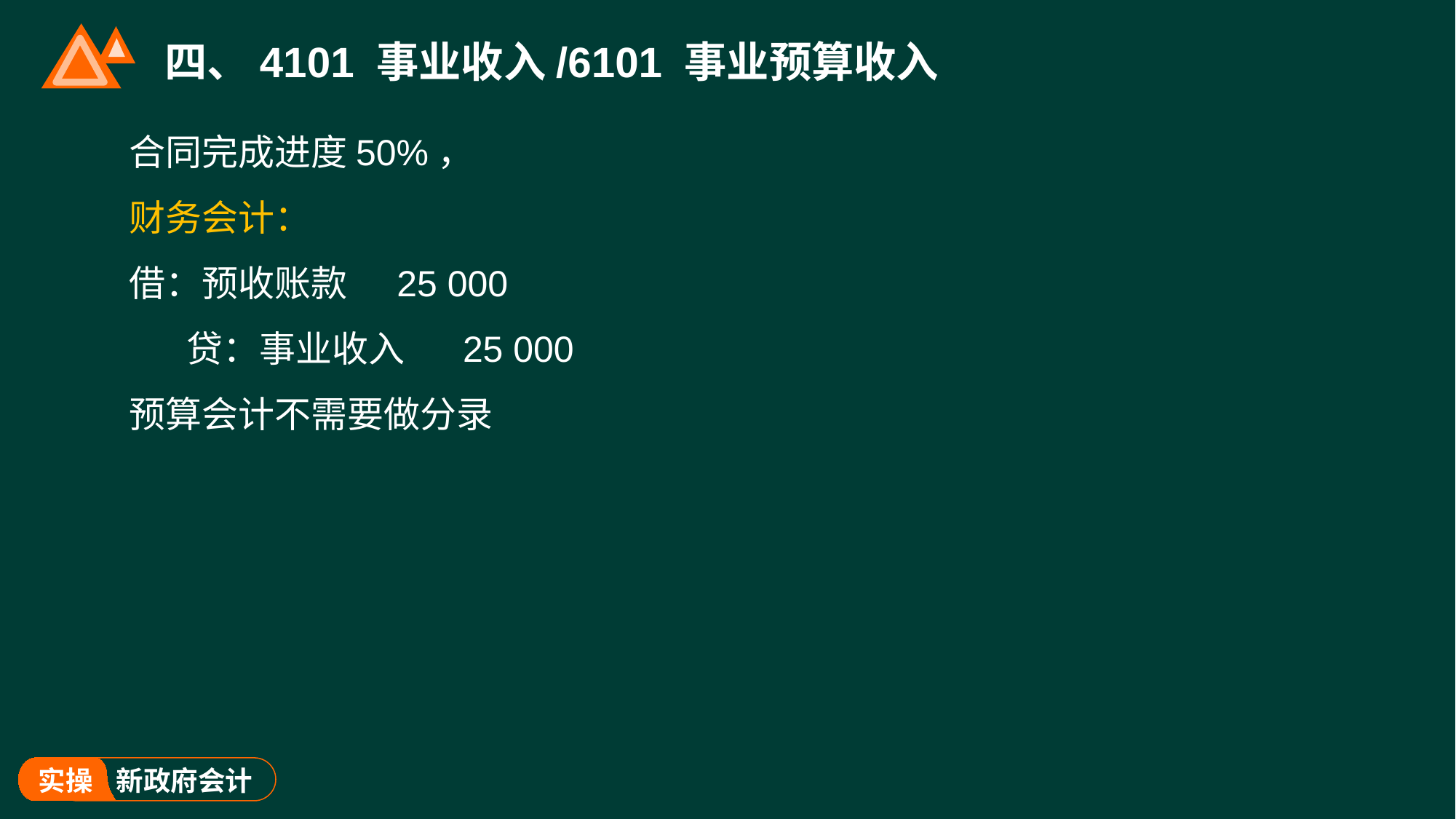

# 四、4101 事业收入/6101 事业预算收入
合同完成进度50%，
财务会计：
借：预收账款     25 000
      贷：事业收入      25 000
预算会计不需要做分录